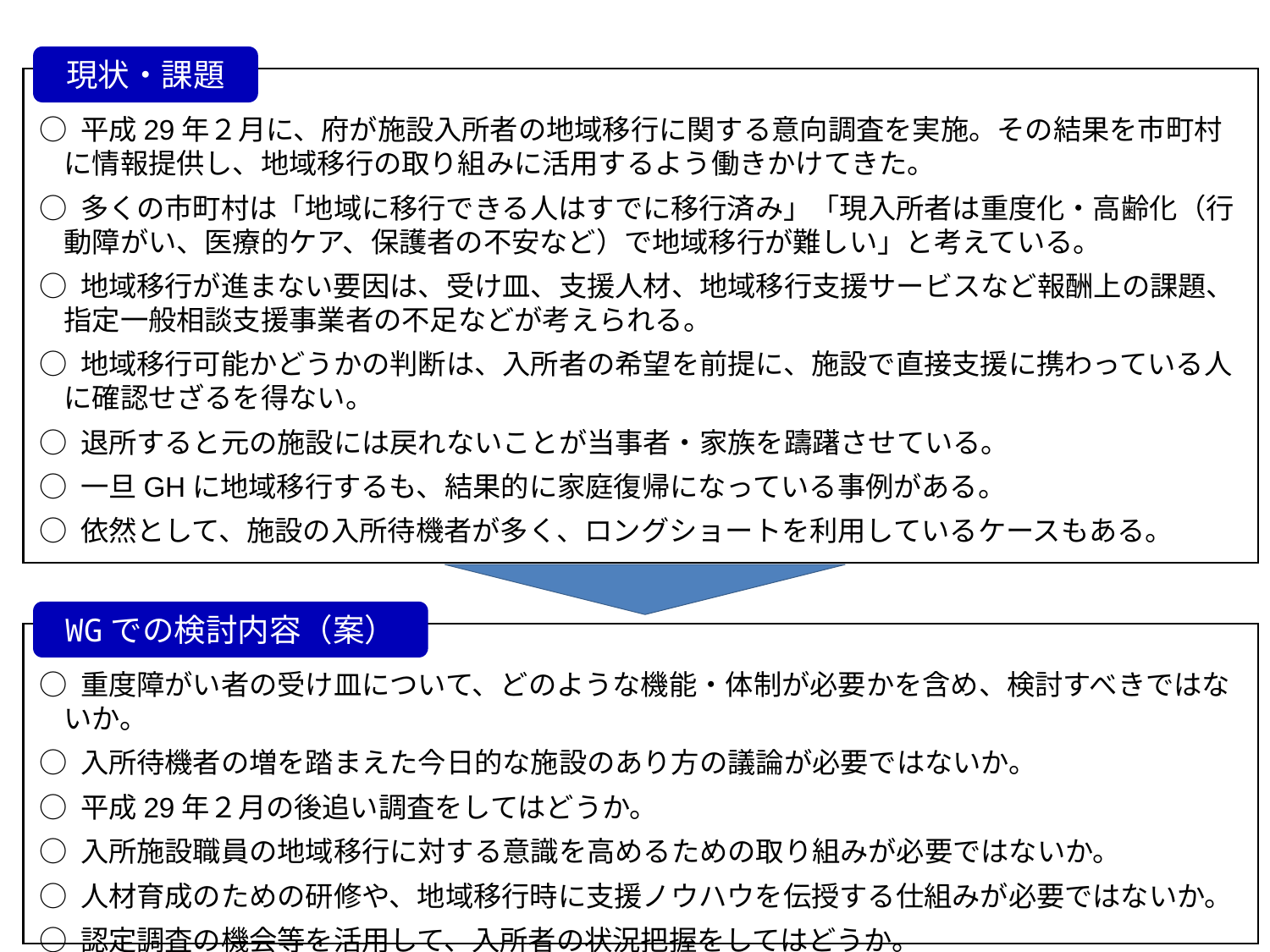

現状・課題

○ 平成29年２月に、府が施設入所者の地域移行に関する意向調査を実施。その結果を市町村に情報提供し、地域移行の取り組みに活用するよう働きかけてきた。
○ 多くの市町村は「地域に移行できる人はすでに移行済み」「現入所者は重度化・高齢化（行動障がい、医療的ケア、保護者の不安など）で地域移行が難しい」と考えている。
○ 地域移行が進まない要因は、受け皿、支援人材、地域移行支援サービスなど報酬上の課題、指定一般相談支援事業者の不足などが考えられる。
○ 地域移行可能かどうかの判断は、入所者の希望を前提に、施設で直接支援に携わっている人に確認せざるを得ない。
○ 退所すると元の施設には戻れないことが当事者・家族を躊躇させている。
○ 一旦GHに地域移行するも、結果的に家庭復帰になっている事例がある。
○ 依然として、施設の入所待機者が多く、ロングショートを利用しているケースもある。

WGでの検討内容（案）

○ 重度障がい者の受け皿について、どのような機能・体制が必要かを含め、検討すべきではないか。
○ 入所待機者の増を踏まえた今日的な施設のあり方の議論が必要ではないか。
○ 平成29年２月の後追い調査をしてはどうか。
○ 入所施設職員の地域移行に対する意識を高めるための取り組みが必要ではないか。
○ 人材育成のための研修や、地域移行時に支援ノウハウを伝授する仕組みが必要ではないか。
○ 認定調査の機会等を活用して、入所者の状況把握をしてはどうか。